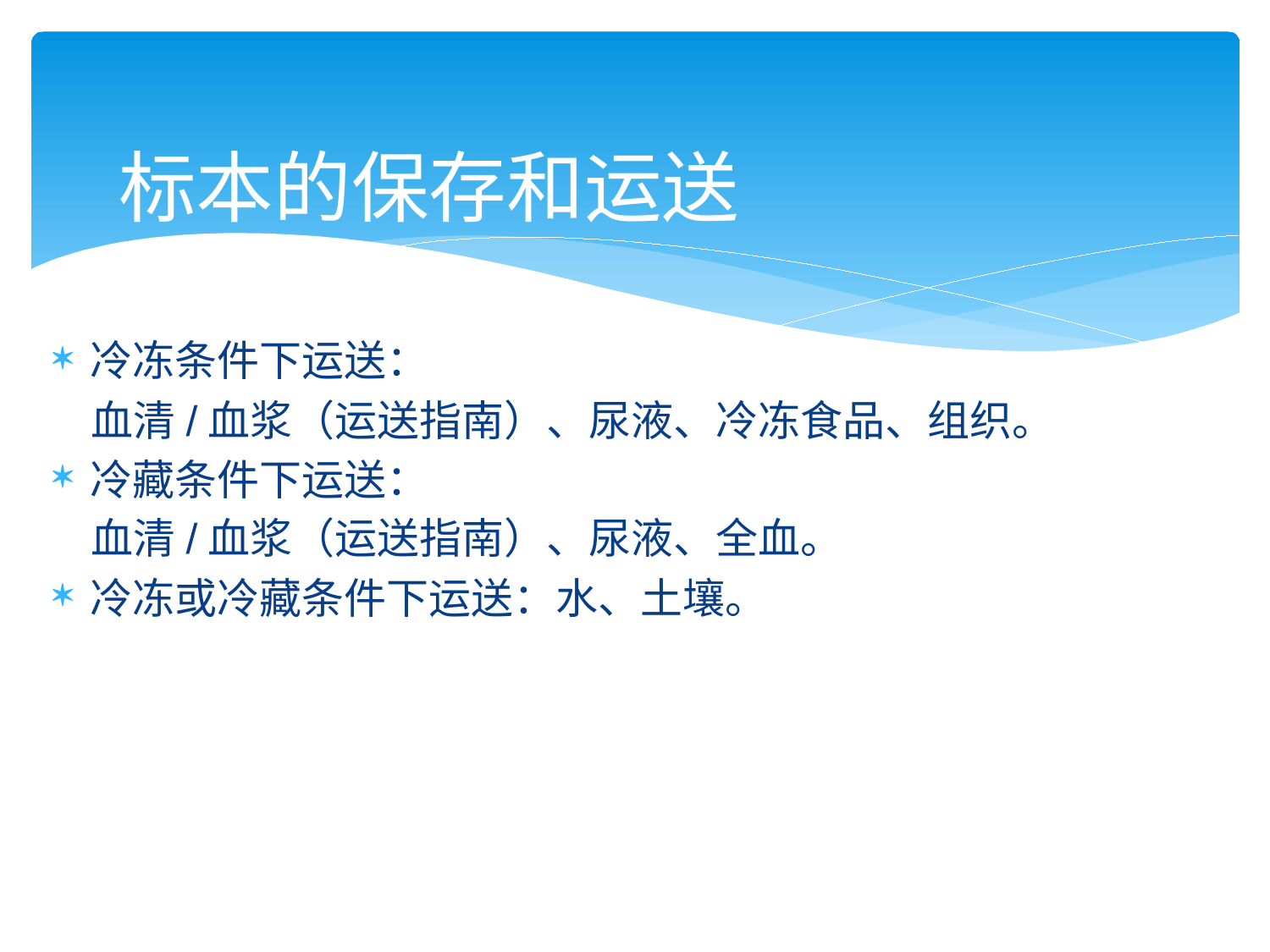

# 标本的保存和运送
冷冻条件下运送：
   血清/血浆（运送指南）、尿液、冷冻食品、组织。
冷藏条件下运送：
   血清/血浆（运送指南）、尿液、全血。
冷冻或冷藏条件下运送：水、土壤。